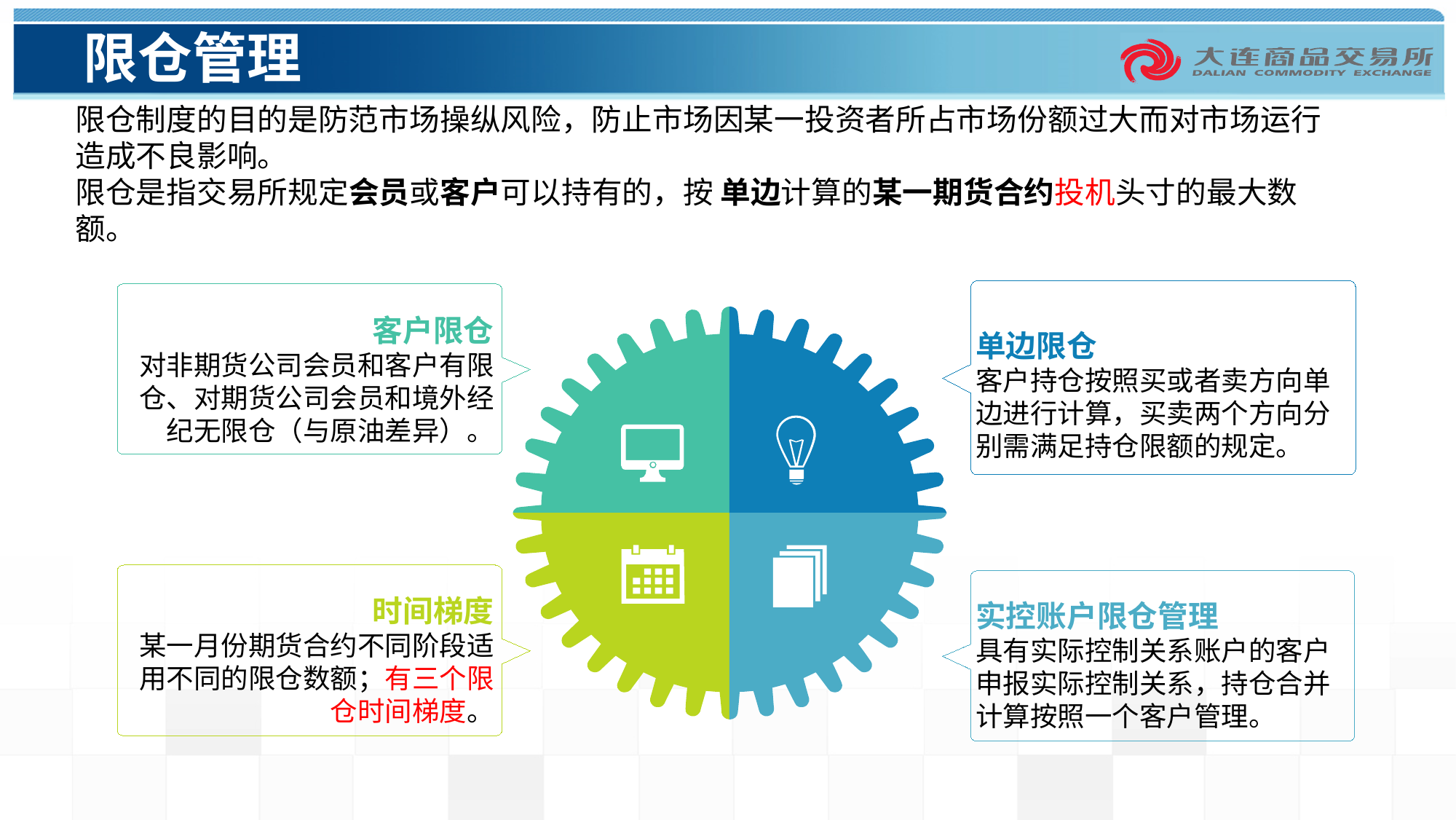

# 限仓管理
限仓制度的目的是防范市场操纵风险，防止市场因某一投资者所占市场份额过大而对市场运行造成不良影响。
限仓是指交易所规定会员或客户可以持有的，按 单边计算的某一期货合约投机头寸的最大数额。
客户限仓
对非期货公司会员和客户有限仓、对期货公司会员和境外经纪无限仓（与原油差异）。

时间梯度
某一月份期货合约不同阶段适用不同的限仓数额；有三个限仓时间梯度。

单边限仓
客户持仓按照买或者卖方向单边进行计算，买卖两个方向分别需满足持仓限额的规定。

实控账户限仓管理
具有实际控制关系账户的客户申报实际控制关系，持仓合并计算按照一个客户管理。